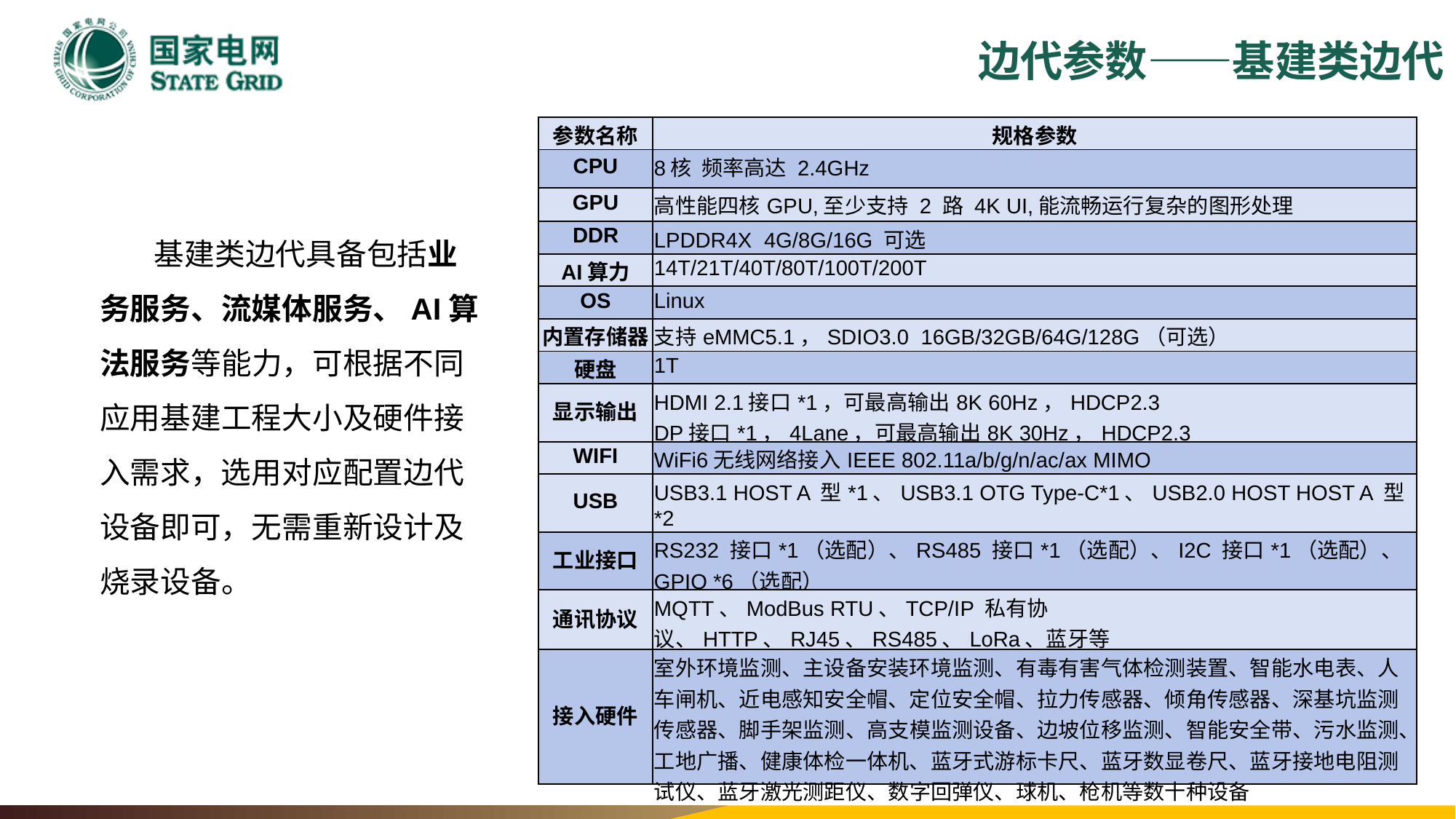

边代参数——基建类边代
| 参数名称 | 规格参数 |
| --- | --- |
| CPU | 8核 频率高达 2.4GHz |
| GPU | 高性能四核GPU,至少支持 2 路 4K UI,能流畅运行复杂的图形处理 |
| DDR | LPDDR4X 4G/8G/16G 可选 |
| AI算力 | 14T/21T/40T/80T/100T/200T |
| OS | Linux |
| 内置存储器 | 支持eMMC5.1，SDIO3.0 16GB/32GB/64G/128G（可选） |
| 硬盘 | 1T |
| 显示输出 | HDMI 2.1接口\*1，可最高输出8K 60Hz，HDCP2.3 DP接口\*1，4Lane，可最高输出8K 30Hz，HDCP2.3 |
| WIFI | WiFi6无线网络接入IEEE 802.11a/b/g/n/ac/ax MIMO |
| USB | USB3.1 HOST A 型\*1、USB3.1 OTG Type-C\*1、USB2.0 HOST HOST A 型\*2 |
| 工业接口 | RS232 接口\*1（选配）、RS485 接口\*1（选配）、I2C 接口\*1（选配）、GPIO \*6（选配） |
| 通讯协议 | MQTT、ModBus RTU、TCP/IP 私有协议、HTTP、RJ45、RS485、LoRa、蓝牙等 |
| 接入硬件 | 室外环境监测、主设备安装环境监测、有毒有害气体检测装置、智能水电表、人车闸机、近电感知安全帽、定位安全帽、拉力传感器、倾角传感器、深基坑监测传感器、脚手架监测、高支模监测设备、边坡位移监测、智能安全带、污水监测、工地广播、健康体检一体机、蓝牙式游标卡尺、蓝牙数显卷尺、蓝牙接地电阻测试仪、蓝牙激光测距仪、数字回弹仪、球机、枪机等数十种设备 |
       基建类边代具备包括业务服务、流媒体服务、AI算法服务等能力，可根据不同应用基建工程大小及硬件接入需求，选用对应配置边代设备即可，无需重新设计及烧录设备。